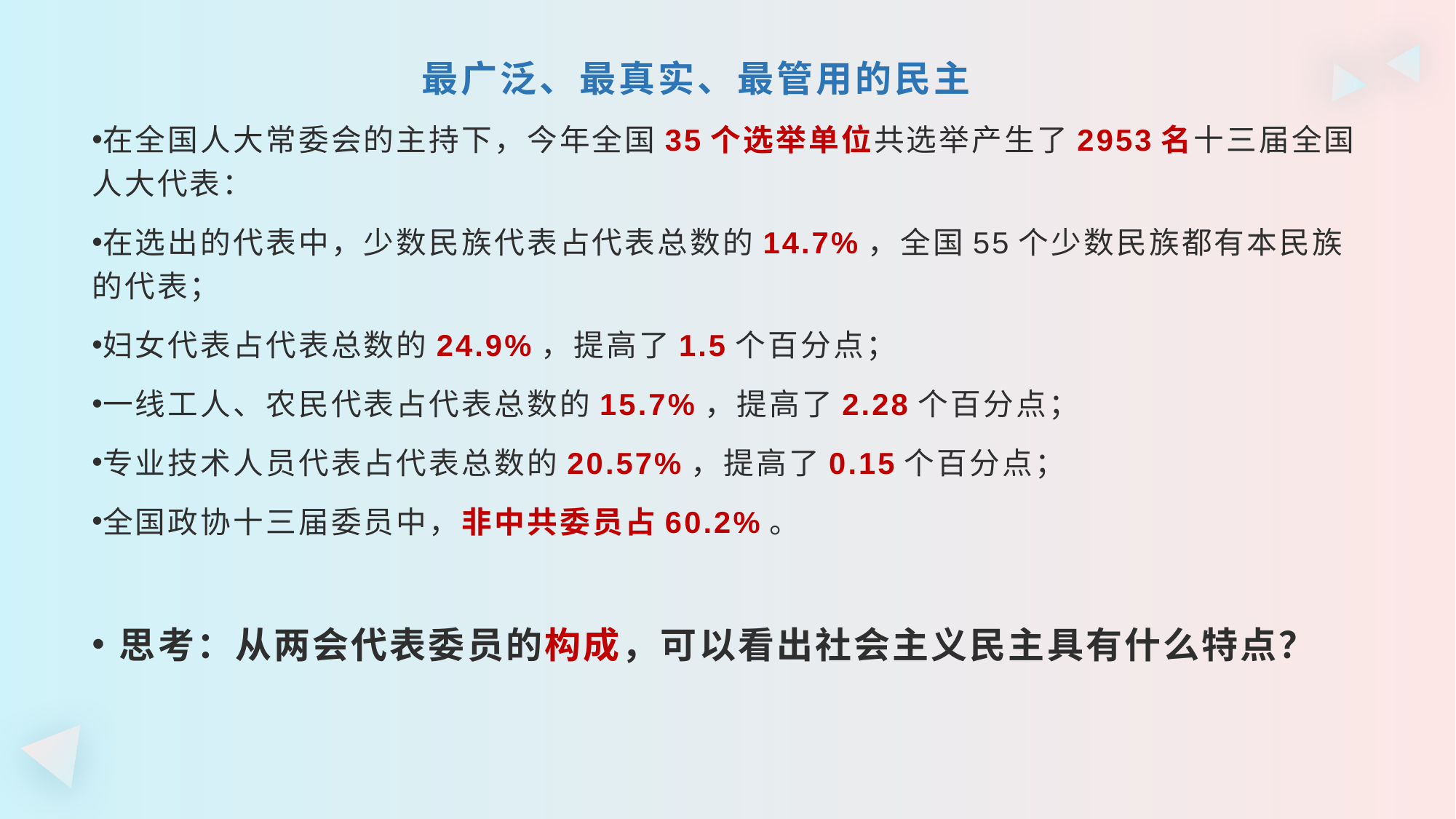

# 最广泛、最真实、最管用的民主
在全国人大常委会的主持下，今年全国35个选举单位共选举产生了2953名十三届全国人大代表：
在选出的代表中，少数民族代表占代表总数的14.7%，全国55个少数民族都有本民族的代表；
妇女代表占代表总数的24.9%，提高了1.5个百分点；
一线工人、农民代表占代表总数的15.7%，提高了2.28个百分点；
专业技术人员代表占代表总数的20.57%，提高了0.15个百分点；
全国政协十三届委员中，非中共委员占60.2%。

思考：从两会代表委员的构成，可以看出社会主义民主具有什么特点？